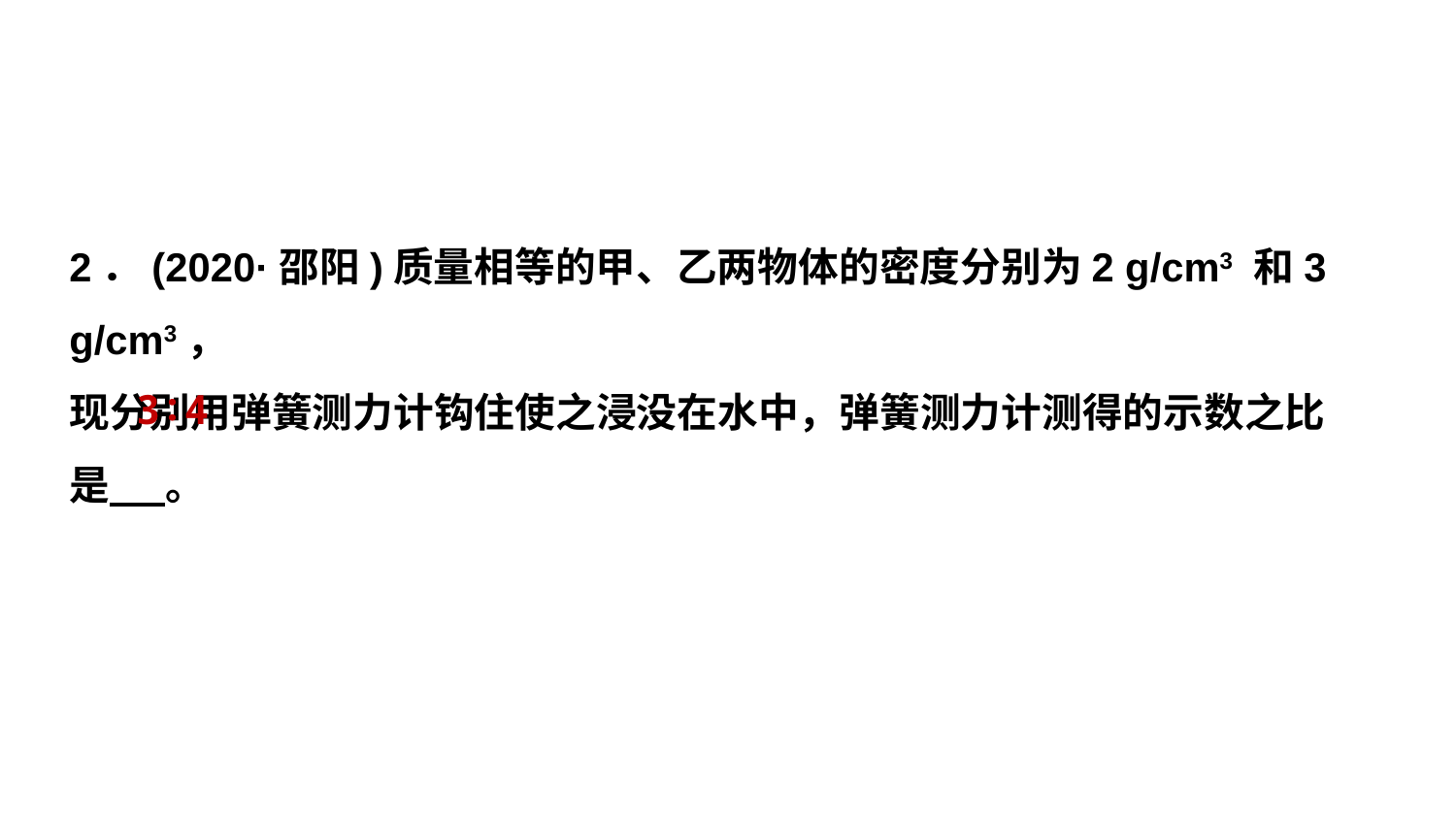

2．(2020·邵阳)质量相等的甲、乙两物体的密度分别为2 g/cm3 和3 g/cm3，
现分别用弹簧测力计钩住使之浸没在水中，弹簧测力计测得的示数之比
是      。
3∶4